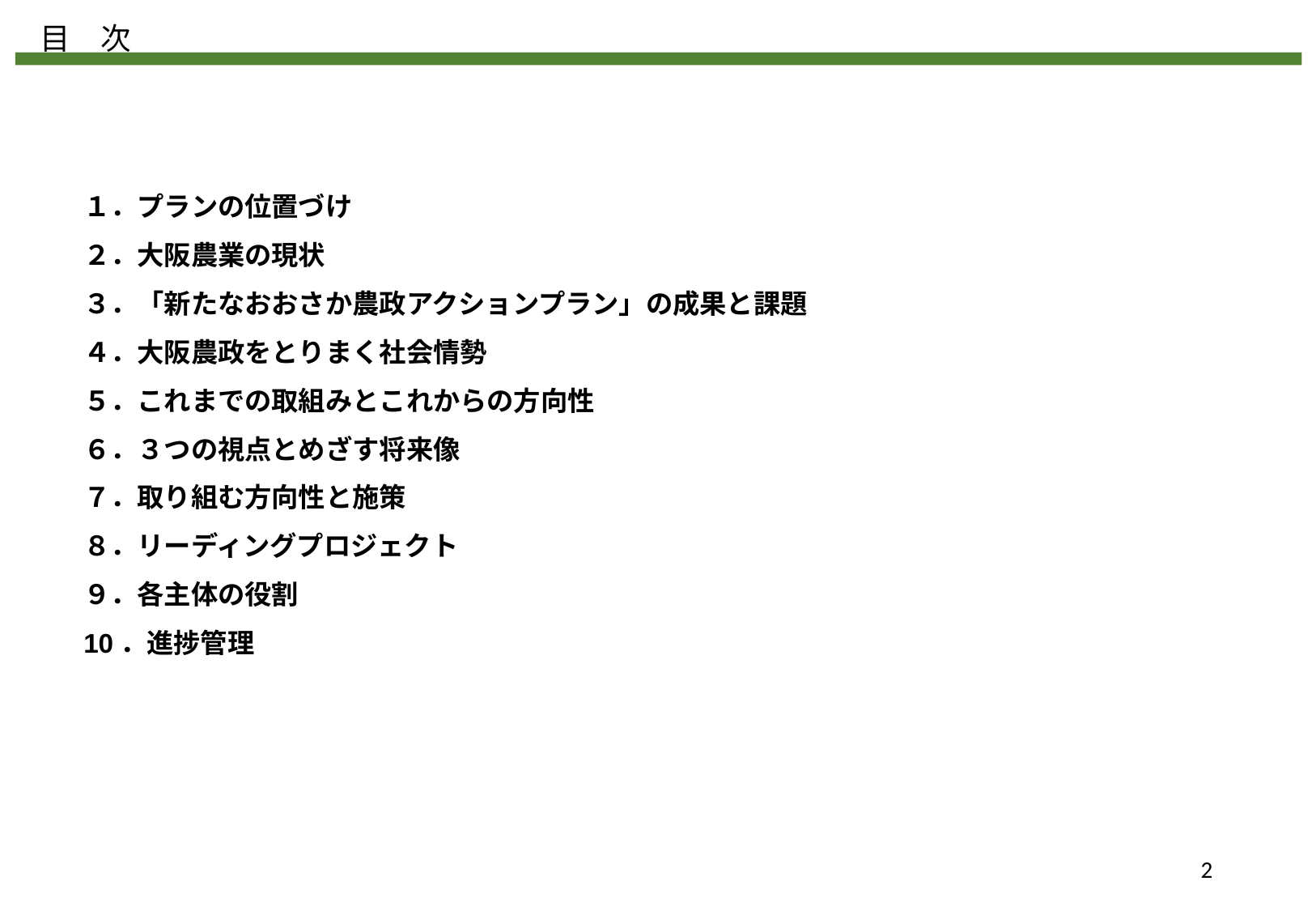

目　次

１．プランの位置づけ
２．大阪農業の現状
３．「新たなおおさか農政アクションプラン」の成果と課題
４．大阪農政をとりまく社会情勢
５．これまでの取組みとこれからの方向性
６．３つの視点とめざす将来像
７．取り組む方向性と施策
８．リーディングプロジェクト
９．各主体の役割
10．進捗管理
2